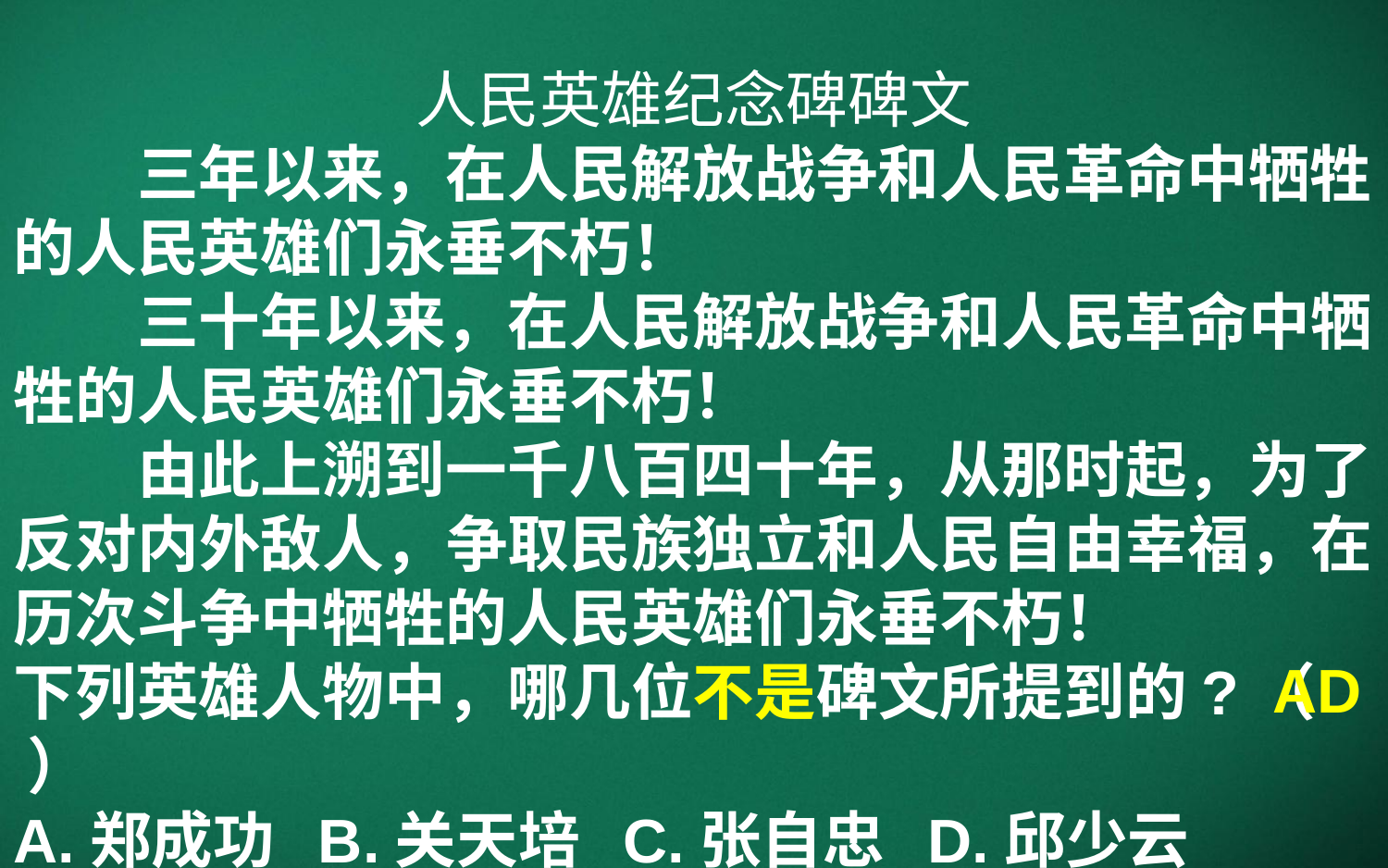

人民英雄纪念碑碑文
三年以来，在人民解放战争和人民革命中牺牲的人民英雄们永垂不朽！
三十年以来，在人民解放战争和人民革命中牺牲的人民英雄们永垂不朽！
由此上溯到一千八百四十年，从那时起，为了反对内外敌人，争取民族独立和人民自由幸福，在历次斗争中牺牲的人民英雄们永垂不朽！
下列英雄人物中，哪几位不是碑文所提到的?（  ）
A.郑成功  B.关天培  C.张自忠  D.邱少云
AD